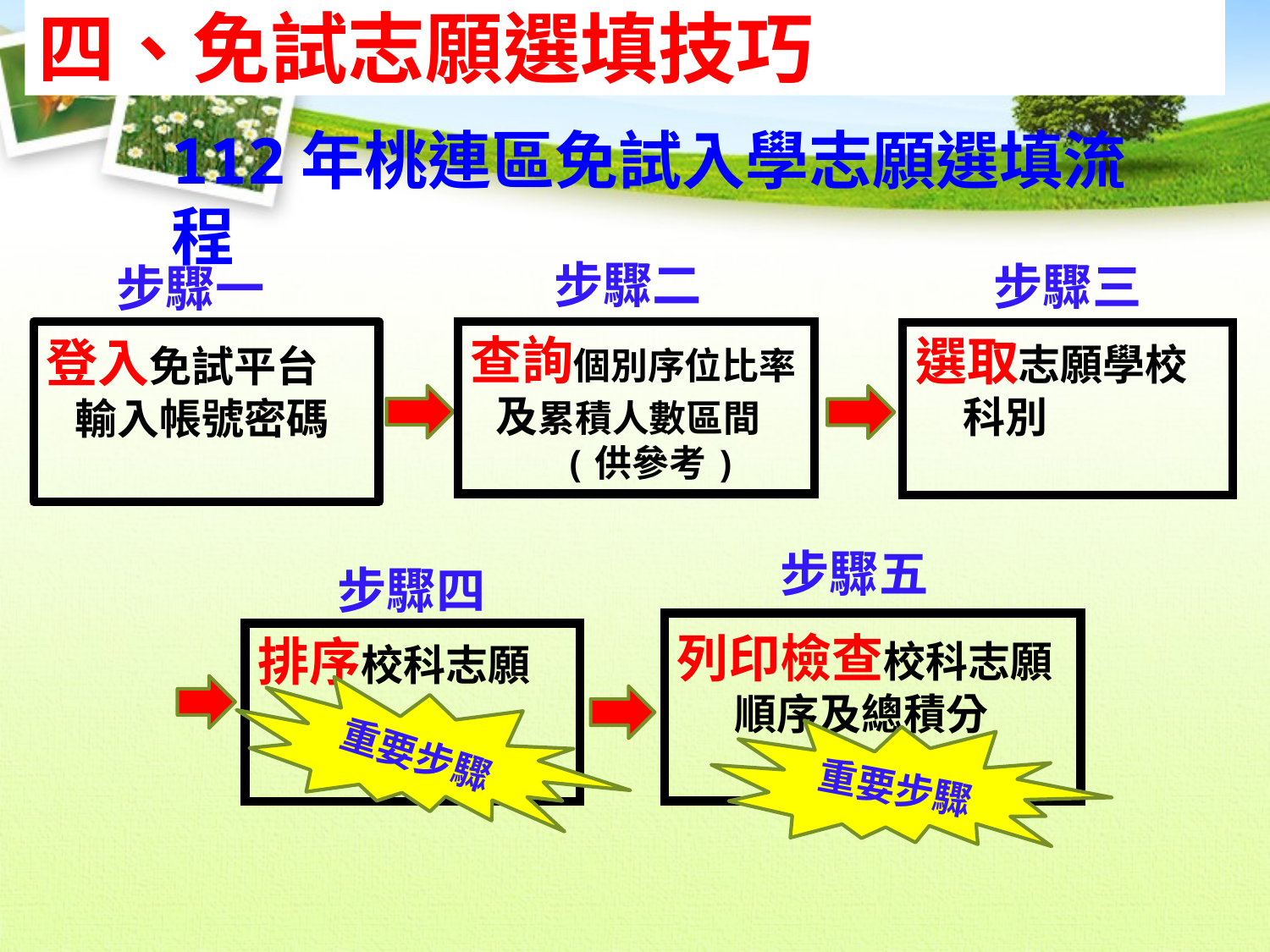

四、免試志願選填技巧
112年桃連區免試入學志願選填流程
步驟二
步驟三
步驟一
登入免試平台
   輸入帳號密碼

查詢個別序位比率
   及累積人數區間
          (供參考)
選取志願學校
     科別

步驟五
步驟四
列印檢查校科志願
      順序及總積分

排序校科志願

重要步驟

重要步驟